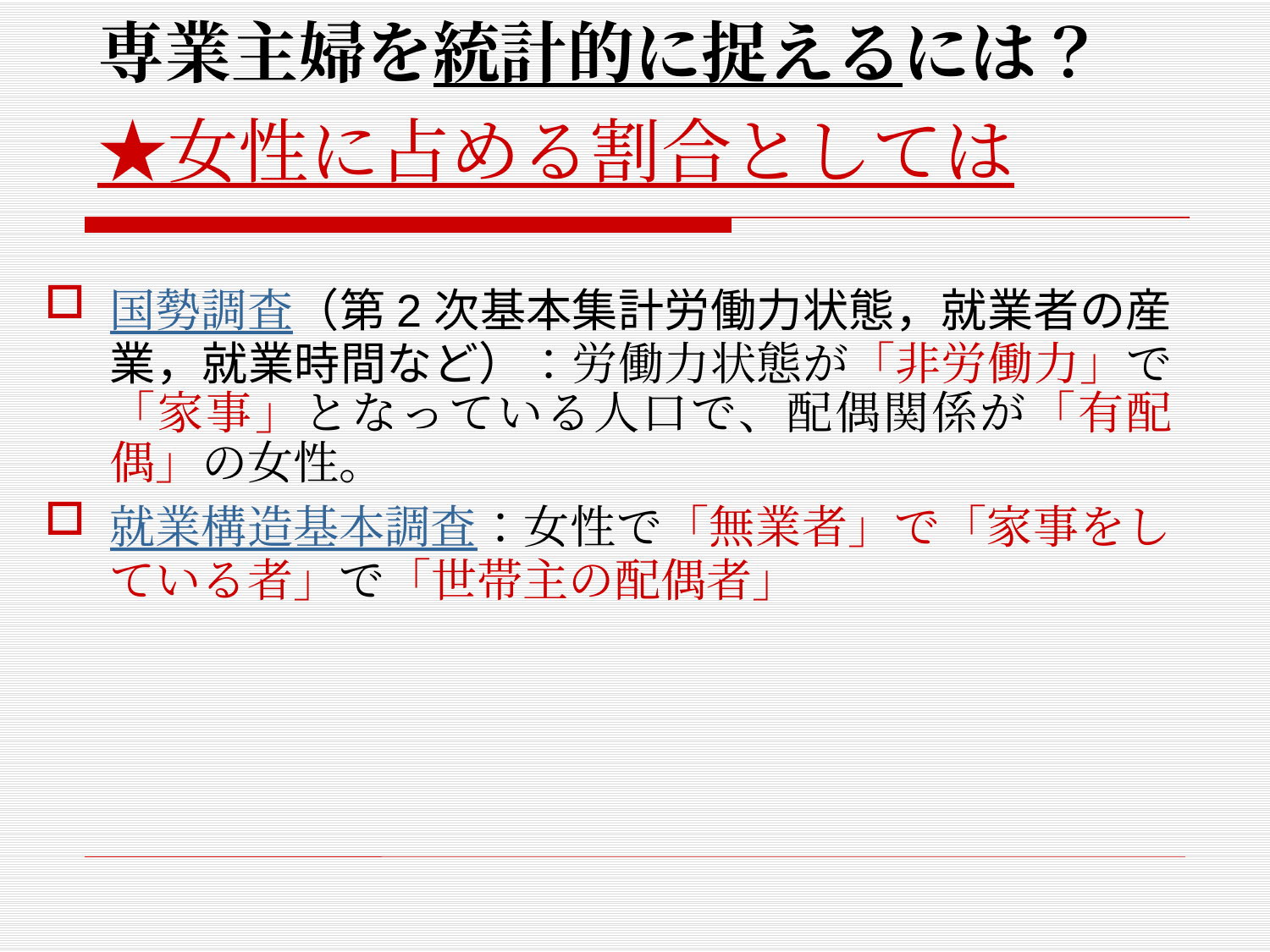

# 専業主婦を統計的に捉えるには？ ★女性に占める割合としては
国勢調査（第2次基本集計労働力状態，就業者の産業，就業時間など）：労働力状態が「非労働力」で「家事」となっている人口で、配偶関係が「有配偶」の女性。
就業構造基本調査：女性で「無業者」で「家事をしている者」で「世帯主の配偶者」